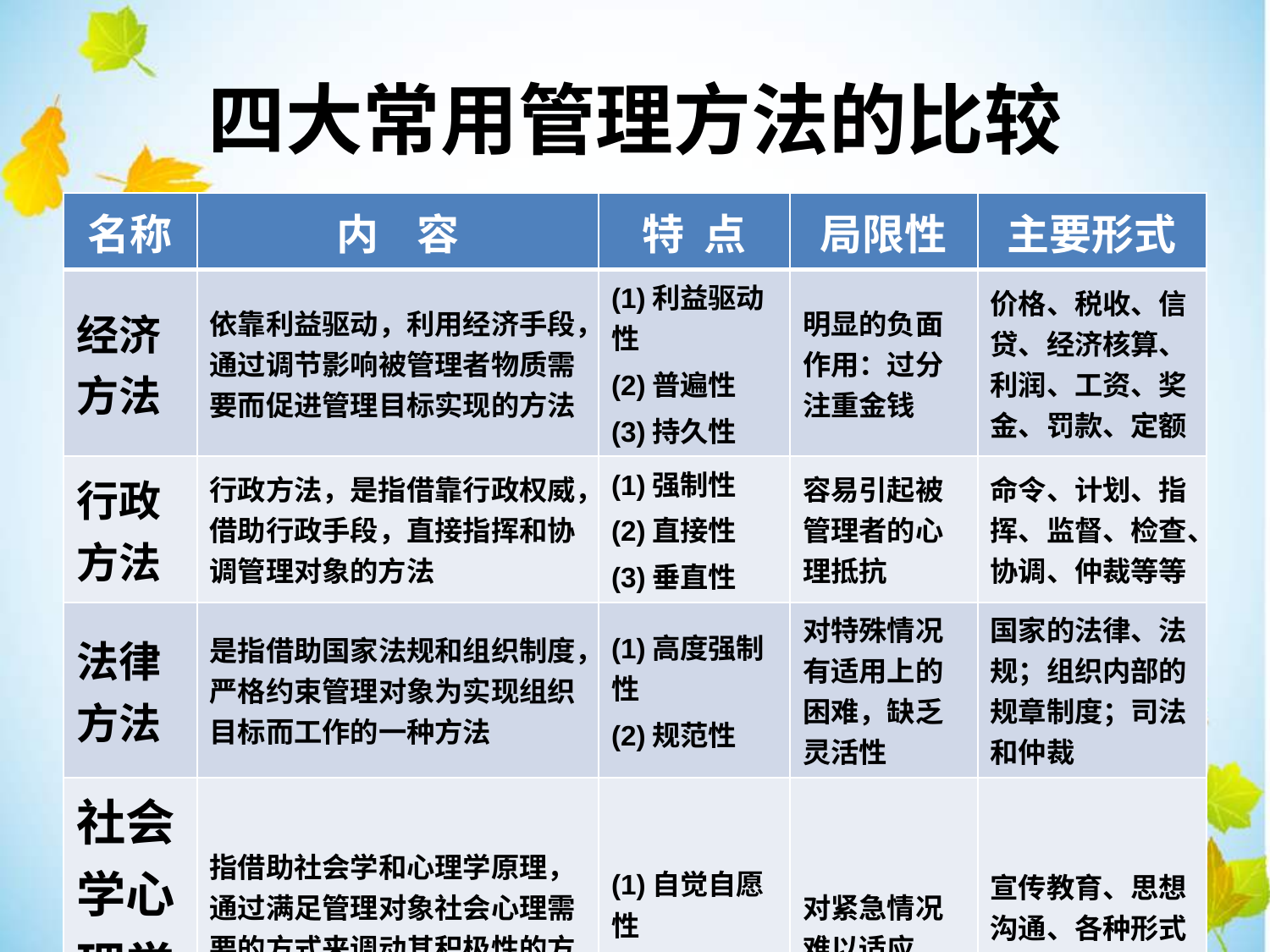

四大常用管理方法的比较
| 名称 | 内 容 | 特 点 | 局限性 | 主要形式 |
| --- | --- | --- | --- | --- |
| 经济方法 | 依靠利益驱动，利用经济手段，通过调节影响被管理者物质需要而促进管理目标实现的方法 | (1)利益驱动性 (2)普遍性 (3)持久性 | 明显的负面作用：过分注重金钱 | 价格、税收、信贷、经济核算、利润、工资、奖金、罚款、定额 |
| 行政方法 | 行政方法，是指借靠行政权威，借助行政手段，直接指挥和协调管理对象的方法 | (1)强制性 (2)直接性 (3)垂直性 | 容易引起被管理者的心理抵抗 | 命令、计划、指挥、监督、检查、协调、仲裁等等 |
| 法律方法 | 是指借助国家法规和组织制度，严格约束管理对象为实现组织目标而工作的一种方法 | (1)高度强制性 (2)规范性 | 对特殊情况有适用上的困难，缺乏灵活性 | 国家的法律、法规；组织内部的规章制度；司法和仲裁 |
| 社会学心理学方法 | 指借助社会学和心理学原理，通过满足管理对象社会心理需要的方式来调动其积极性的方法 | (1)自觉自愿性 (2)持久性 | 对紧急情况难以适应 | 宣传教育、思想沟通、各种形式的激励等 |